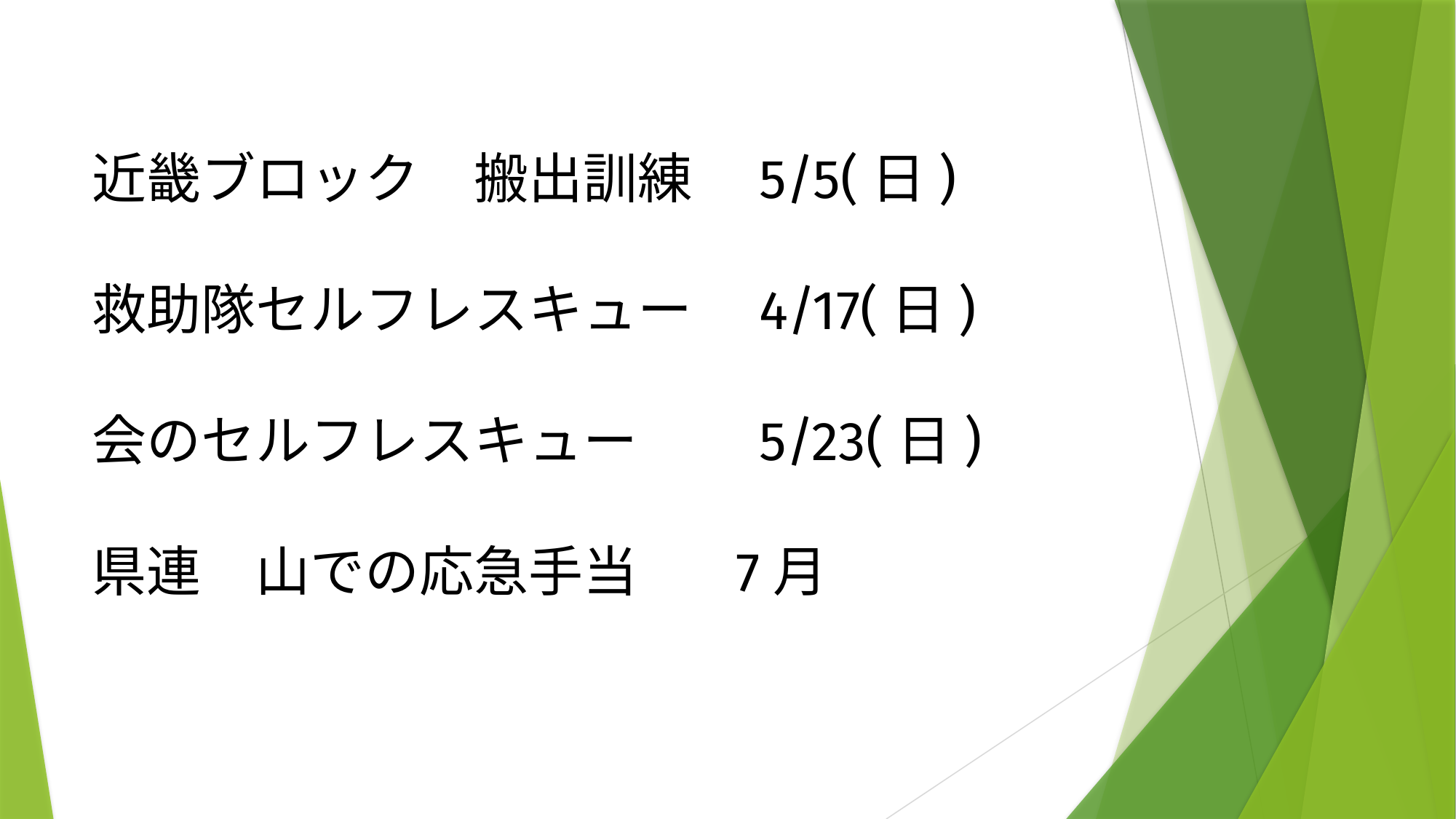

# 近畿ブロック　搬出訓練　5/5(日) 救助隊セルフレスキュー　4/17(日) 会のセルフレスキュー　　5/23(日) 県連　山での応急手当       7月